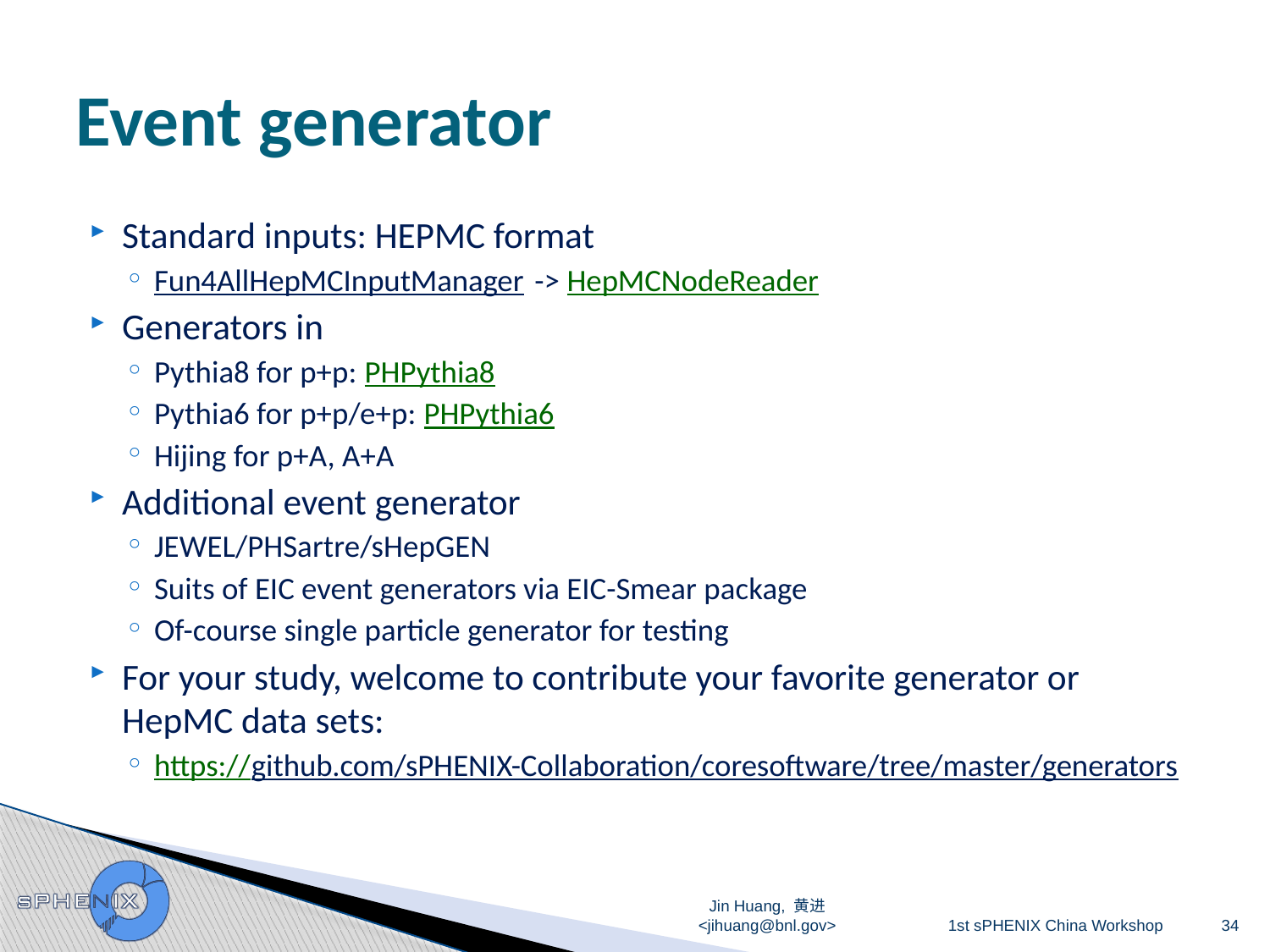

# Event generator
Standard inputs: HEPMC format
Fun4AllHepMCInputManager -> HepMCNodeReader
Generators in
Pythia8 for p+p: PHPythia8
Pythia6 for p+p/e+p: PHPythia6
Hijing for p+A, A+A
Additional event generator
JEWEL/PHSartre/sHepGEN
Suits of EIC event generators via EIC-Smear package
Of-course single particle generator for testing
For your study, welcome to contribute your favorite generator or HepMC data sets:
https://github.com/sPHENIX-Collaboration/coresoftware/tree/master/generators
Jin Huang, 黄进 <jihuang@bnl.gov>
1st sPHENIX China Workshop
34